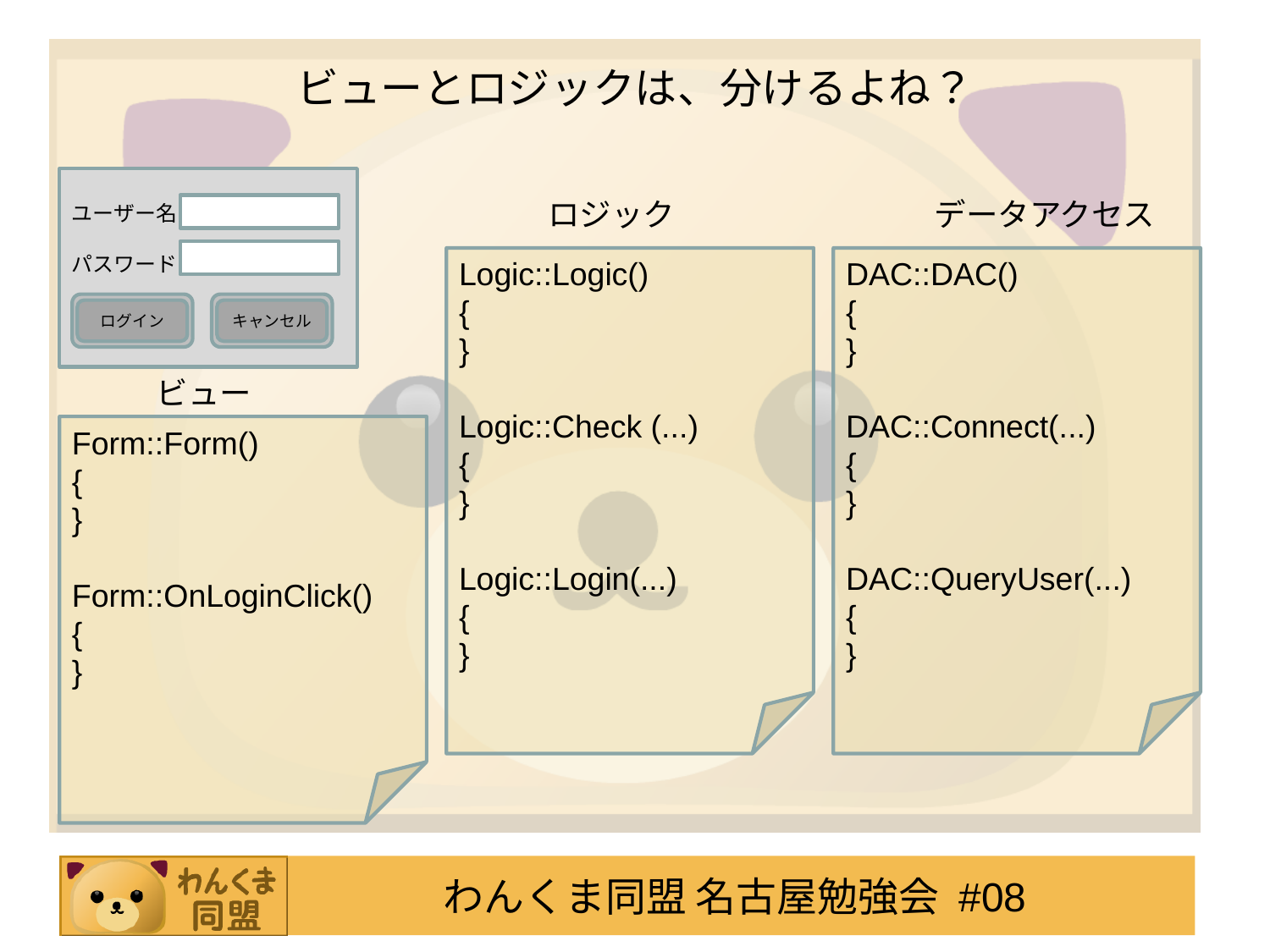

# ビューとロジックは、分けるよね？

ユーザー名

パスワード

ログイン

キャンセル
ロジック
データアクセス
Logic::Logic()
{
}

Logic::Check (...)
{
}

Logic::Login(...)
{
}
DAC::DAC()
{
}

DAC::Connect(...)
{
}

DAC::QueryUser(...)
{
}
ビュー
Form::Form()
{
}

Form::OnLoginClick()
{
}